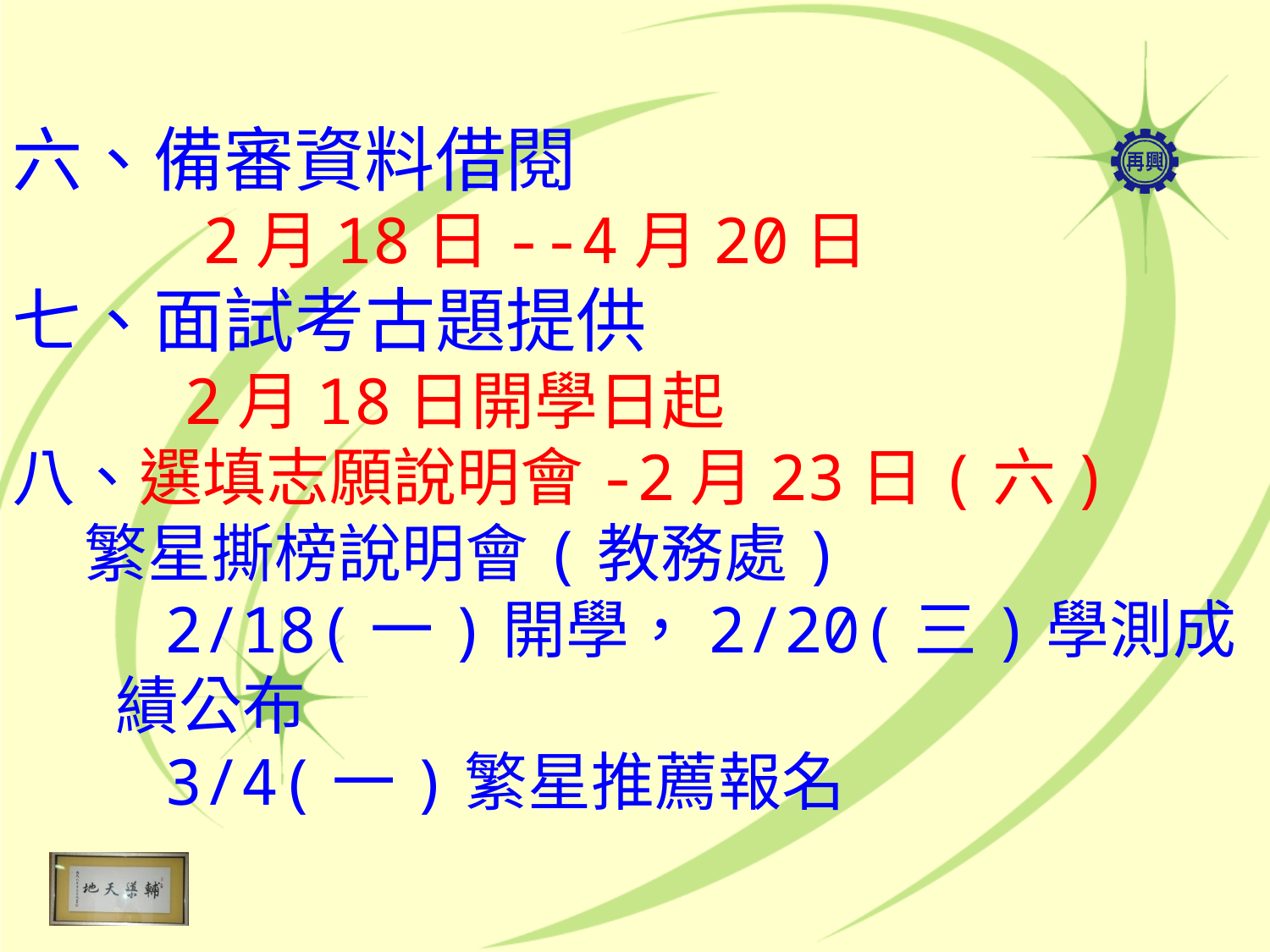

六、備審資料借閱
     2月18日--4月20日
七、面試考古題提供
         2月18日開學日起
八、選填志願說明會-2月23日(六)
    繁星撕榜說明會(教務處)
    2/18(一)開學，2/20(三)學測成績公布
    3/4(一)繁星推薦報名